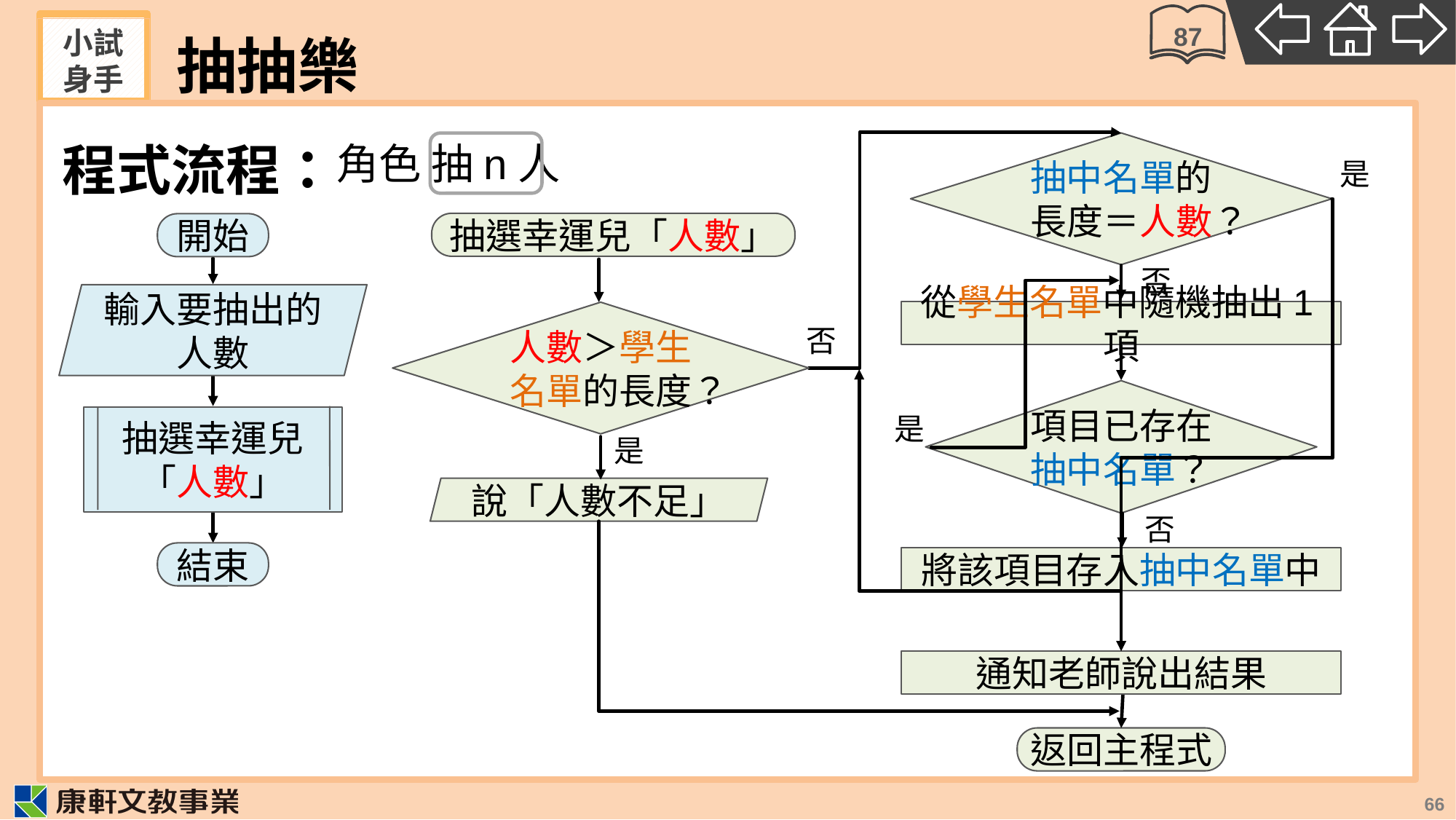

87
# 抽抽樂
程式流程：
角色 抽n人
抽中名單的長度＝人數？

是
抽選幸運兒「人數」
人數＞學生名單的長度？
否
是
說「人數不足」
開始
輸入要抽出的人數
抽選幸運兒
「人數」
結束
否
從學生名單中隨機抽出1項
項目已存在抽中名單？
是
否
將該項目存入抽中名單中
通知老師說出結果
返回主程式
66